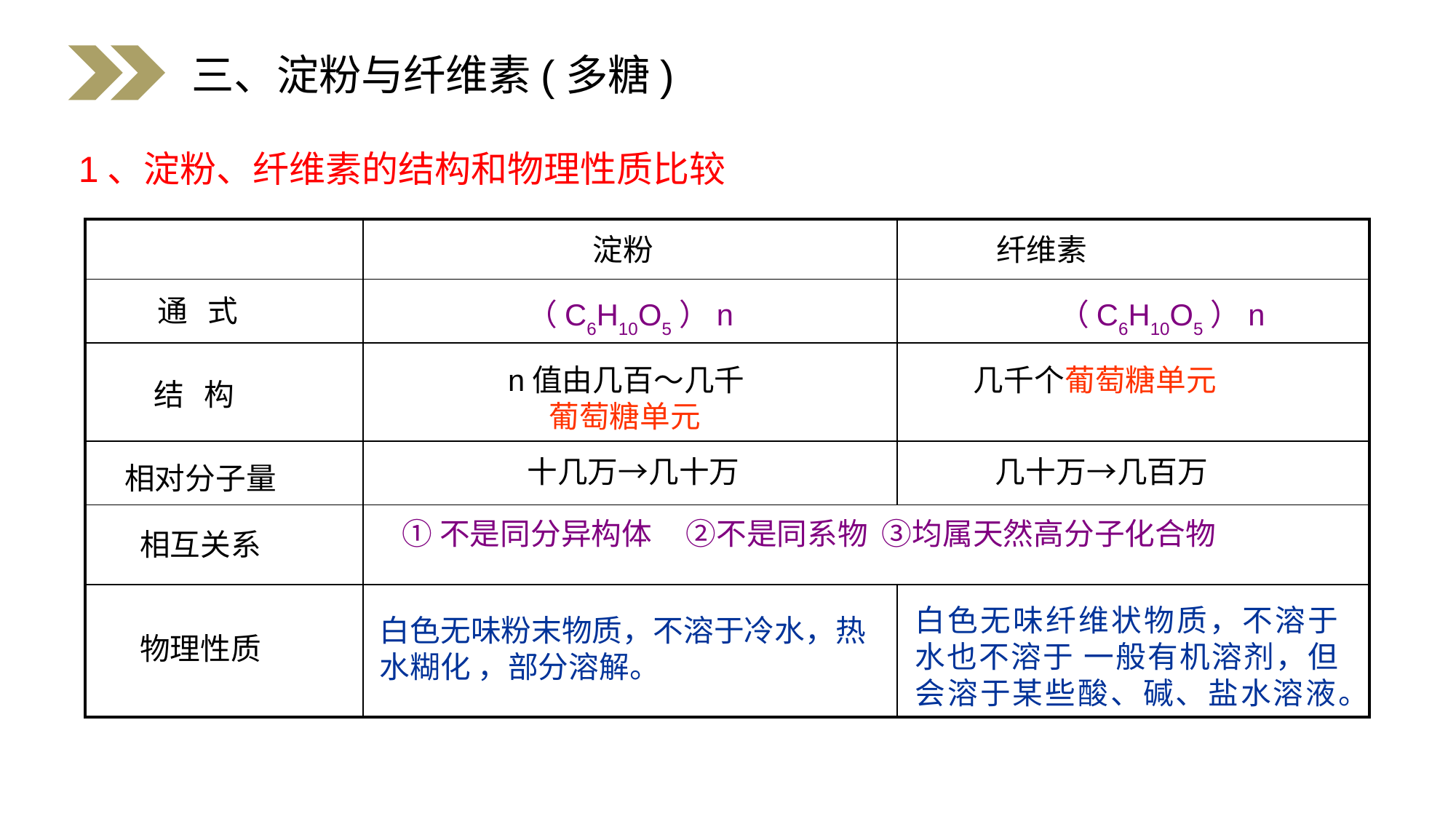

三、淀粉与纤维素(多糖)
1、淀粉、纤维素的结构和物理性质比较
|  |  |  |
| --- | --- | --- |
|  |  |  |
|  |  |  |
|  |  |  |
|  |  |  |
|  |  |  |
淀粉                                                   纤维素
通   式
（C6H10O5）n                                      （C6H10O5）n
n值由几百～几千                                  几千个葡萄糖单元
     葡萄糖单元
结   构
十几万→几十万                                      几十万→几百万
相对分子量
①不是同分异构体     ②不是同系物  ③均属天然高分子化合物
相互关系
白色无味纤维状物质，不溶于水也不溶于 一般有机溶剂，但会溶于某些酸、碱、盐水溶液。
白色无味粉末物质，不溶于冷水，热水糊化 ，部分溶解。
物理性质